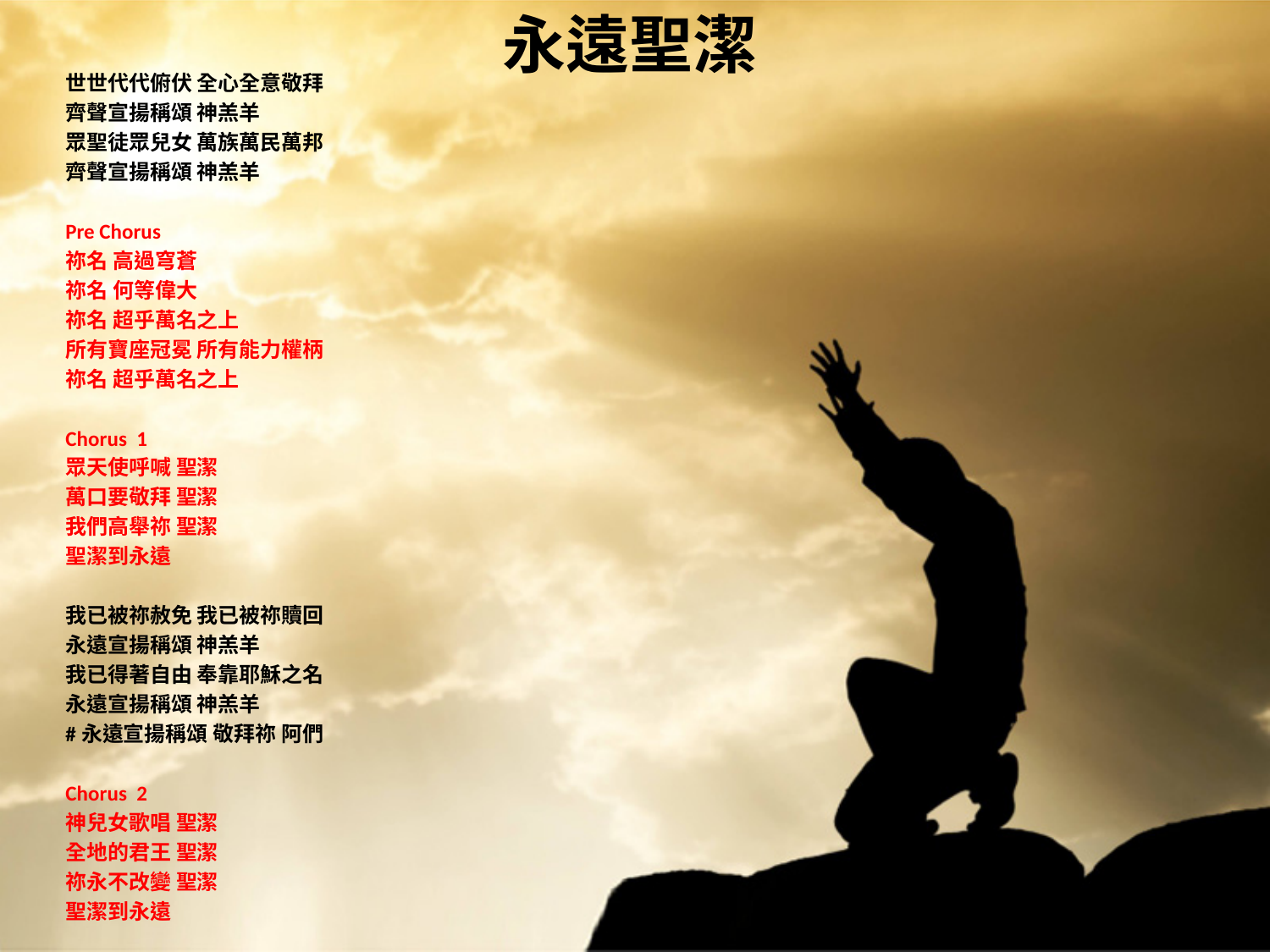

# 永遠聖潔
世世代代俯伏 全心全意敬拜
齊聲宣揚稱頌 神羔羊
眾聖徒眾兒女 萬族萬民萬邦
齊聲宣揚稱頌 神羔羊

Pre Chorus
祢名 高過穹蒼
祢名 何等偉大
祢名 超乎萬名之上
所有寶座冠冕 所有能力權柄
祢名 超乎萬名之上

Chorus  1
眾天使呼喊 聖潔
萬口要敬拜 聖潔
我們高舉祢 聖潔
聖潔到永遠

我已被祢赦免 我已被祢贖回
永遠宣揚稱頌 神羔羊
我已得著自由 奉靠耶穌之名
永遠宣揚稱頌 神羔羊
#永遠宣揚稱頌 敬拜祢 阿們

Chorus  2
神兒女歌唱 聖潔
全地的君王 聖潔
祢永不改變 聖潔
聖潔到永遠